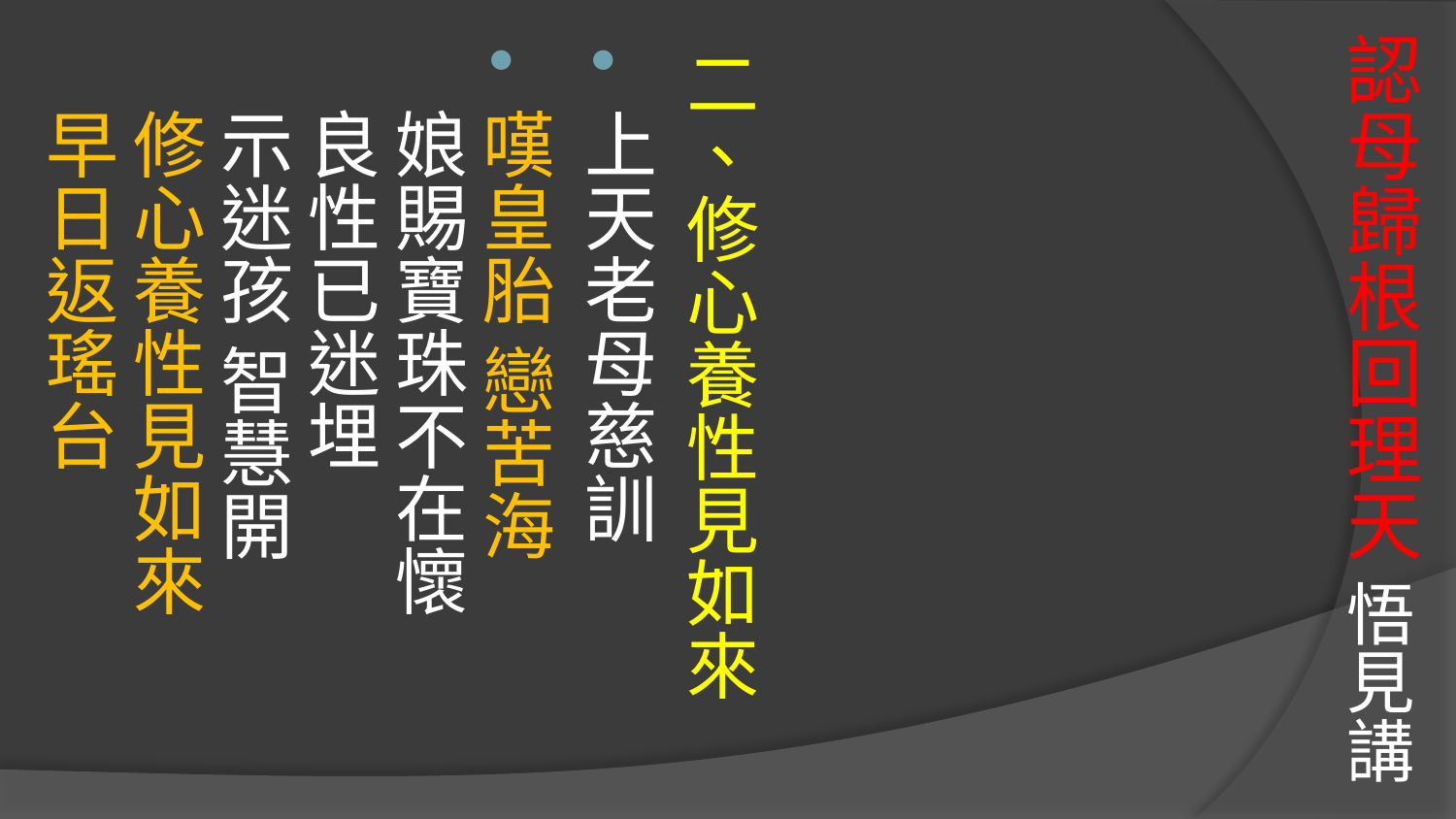

# 認母歸根回理天 悟見講
二、修心養性見如來
上天老母慈訓
嘆皇胎 戀苦海 
娘賜寶珠不在懷 
良性已迷埋
示迷孩 智慧開 
修心養性見如來 
早日返瑤台